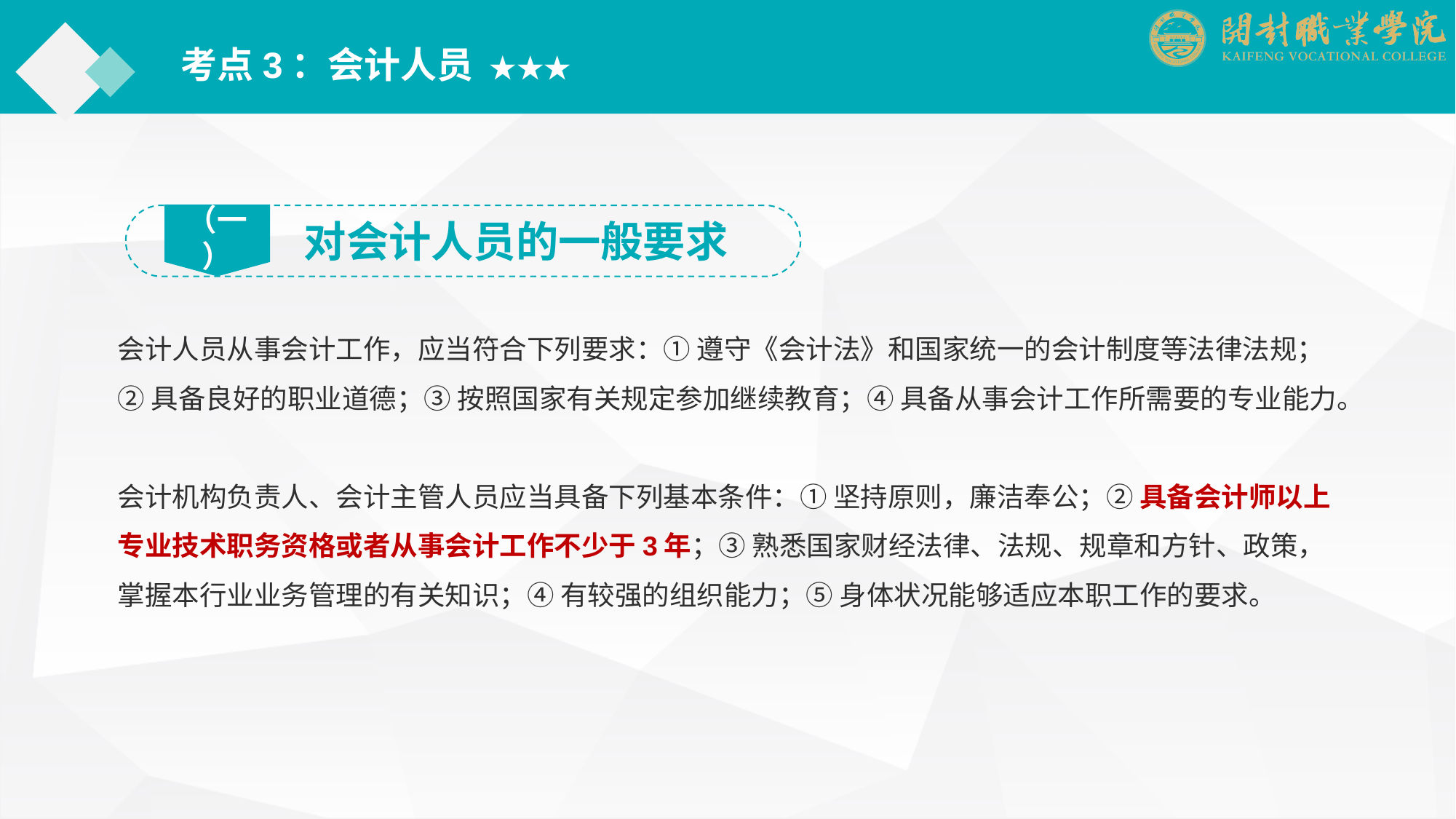

考点3：会计人员  ★★★
（一）

对会计人员的一般要求
会计人员从事会计工作，应当符合下列要求：① 遵守《会计法》和国家统一的会计制度等法律法规；② 具备良好的职业道德；③ 按照国家有关规定参加继续教育；④ 具备从事会计工作所需要的专业能力。
会计机构负责人、会计主管人员应当具备下列基本条件：① 坚持原则，廉洁奉公；② 具备会计师以上专业技术职务资格或者从事会计工作不少于3年；③ 熟悉国家财经法律、法规、规章和方针、政策，掌握本行业业务管理的有关知识；④ 有较强的组织能力；⑤ 身体状况能够适应本职工作的要求。